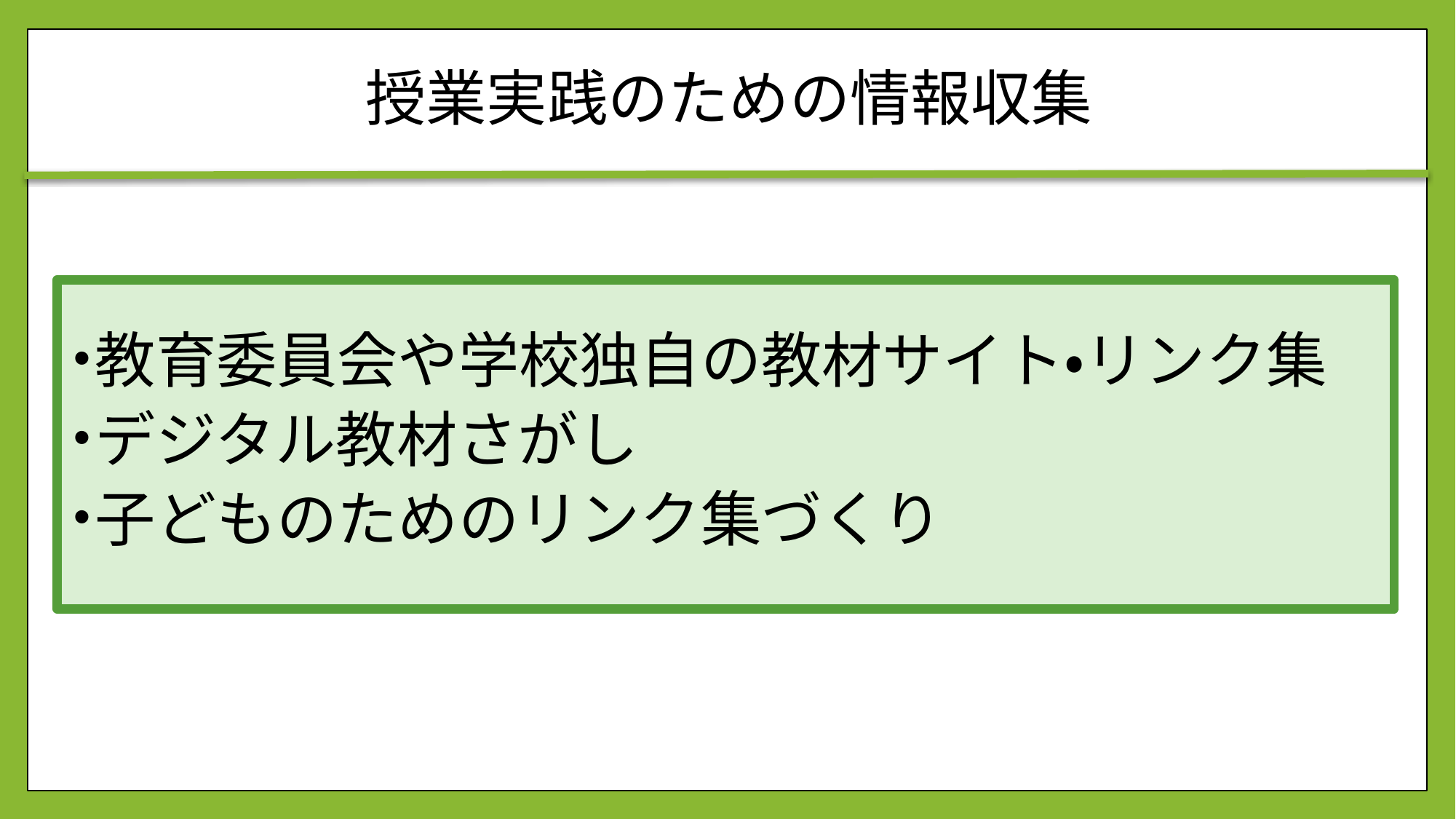

# 授業実践のための情報収集

教育委員会や学校独自の教材サイト・リンク集
デジタル教材さがし
子どものためのリンク集づくり